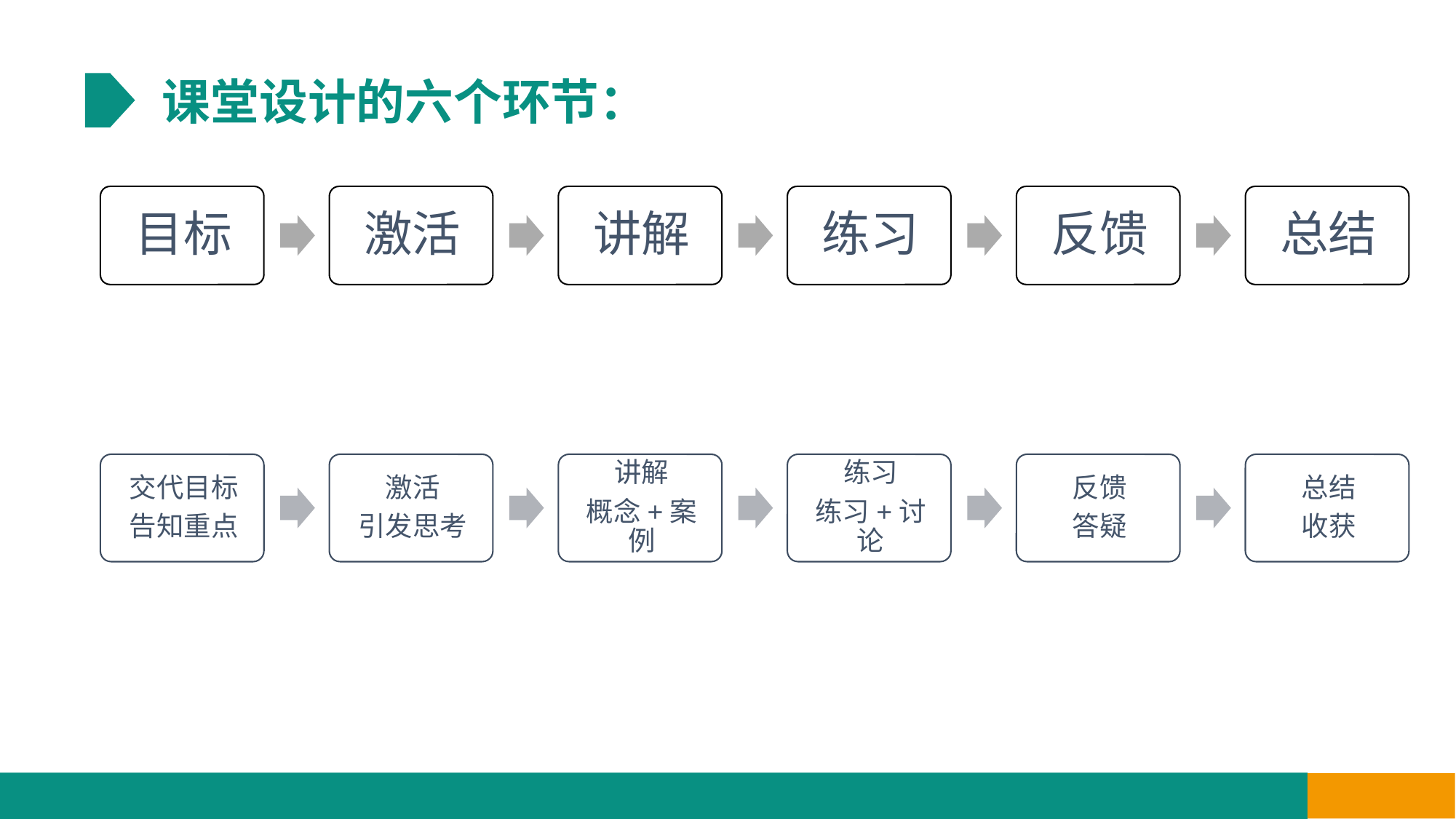

课堂设计的六个环节：
目标

激活

讲解

练习

反馈

总结
交代目标
告知重点

激活
引发思考

讲解
概念+案例

练习
练习+讨论

反馈
答疑

总结
收获